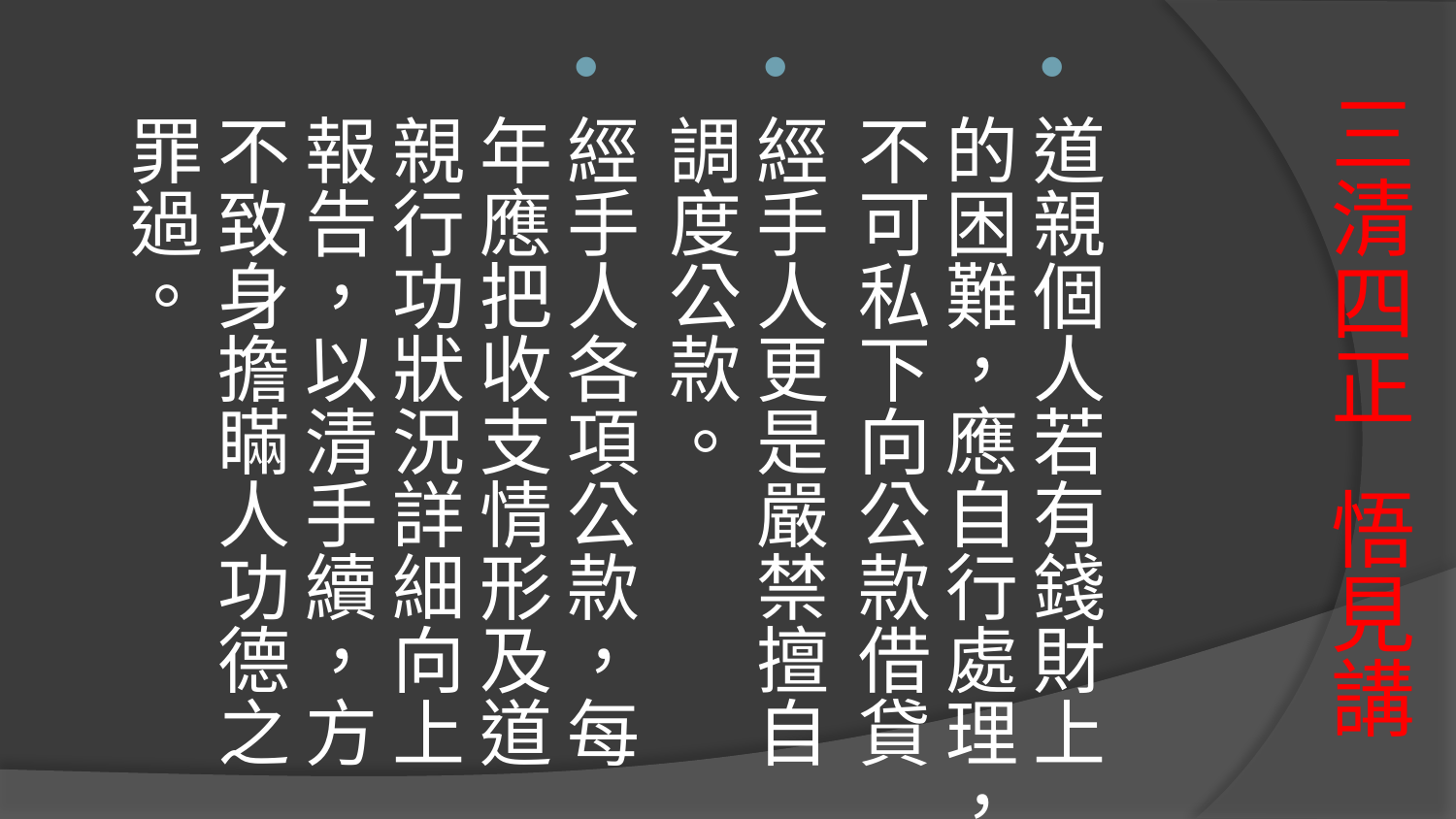

道親個人若有錢財上的困難，應自行處理，不可私下向公款借貸
經手人更是嚴禁擅自調度公款。
經手人各項公款，每年應把收支情形及道親行功狀況詳細向上報告，以清手續，方不致身擔瞞人功德之罪過。

# 三清四正   悟見講